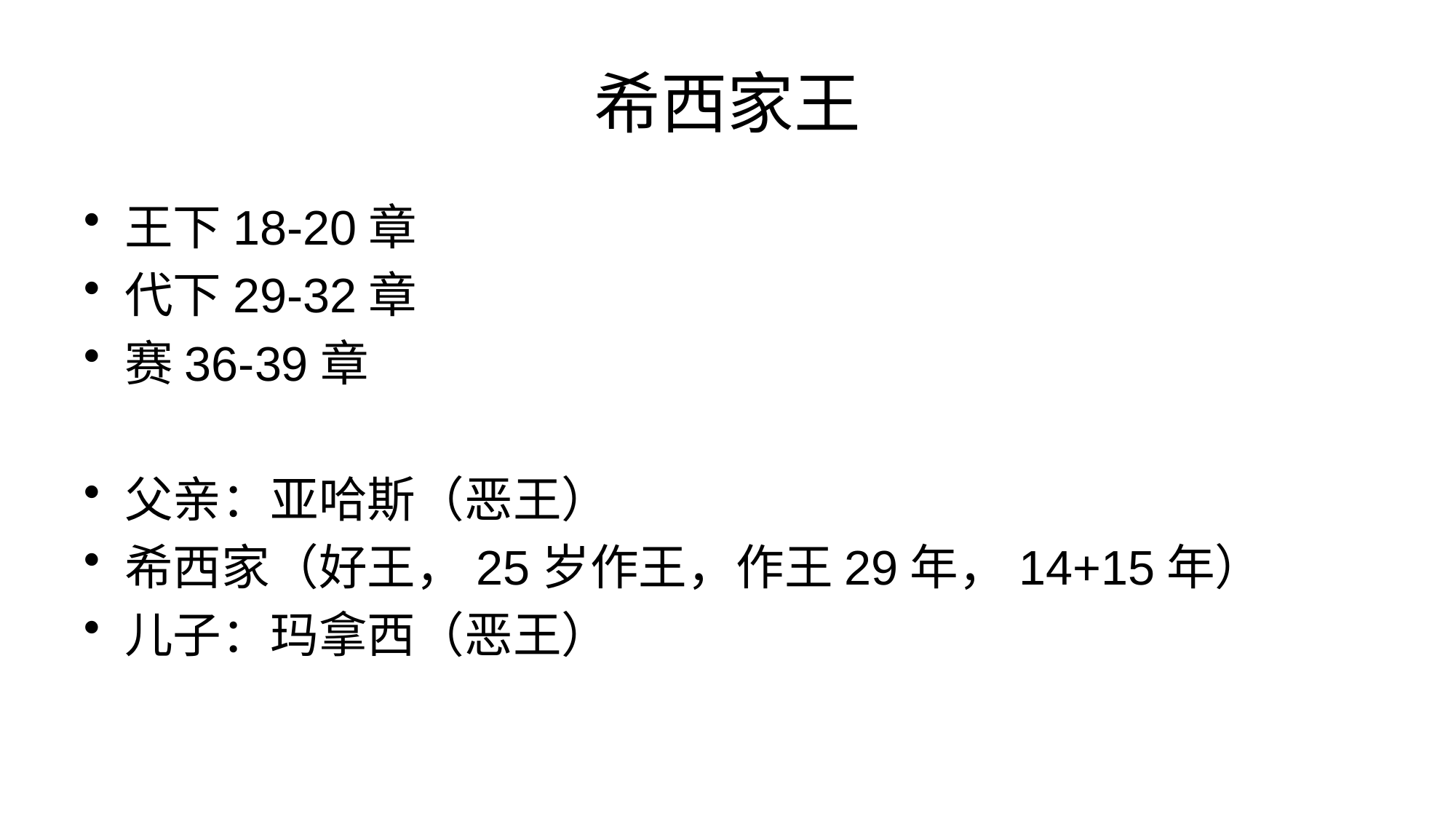

# 希西家王
王下18-20章
代下29-32章
赛36-39章

父亲：亚哈斯（恶王）
希西家（好王，25岁作王，作王29年，14+15年）
儿子：玛拿西（恶王）